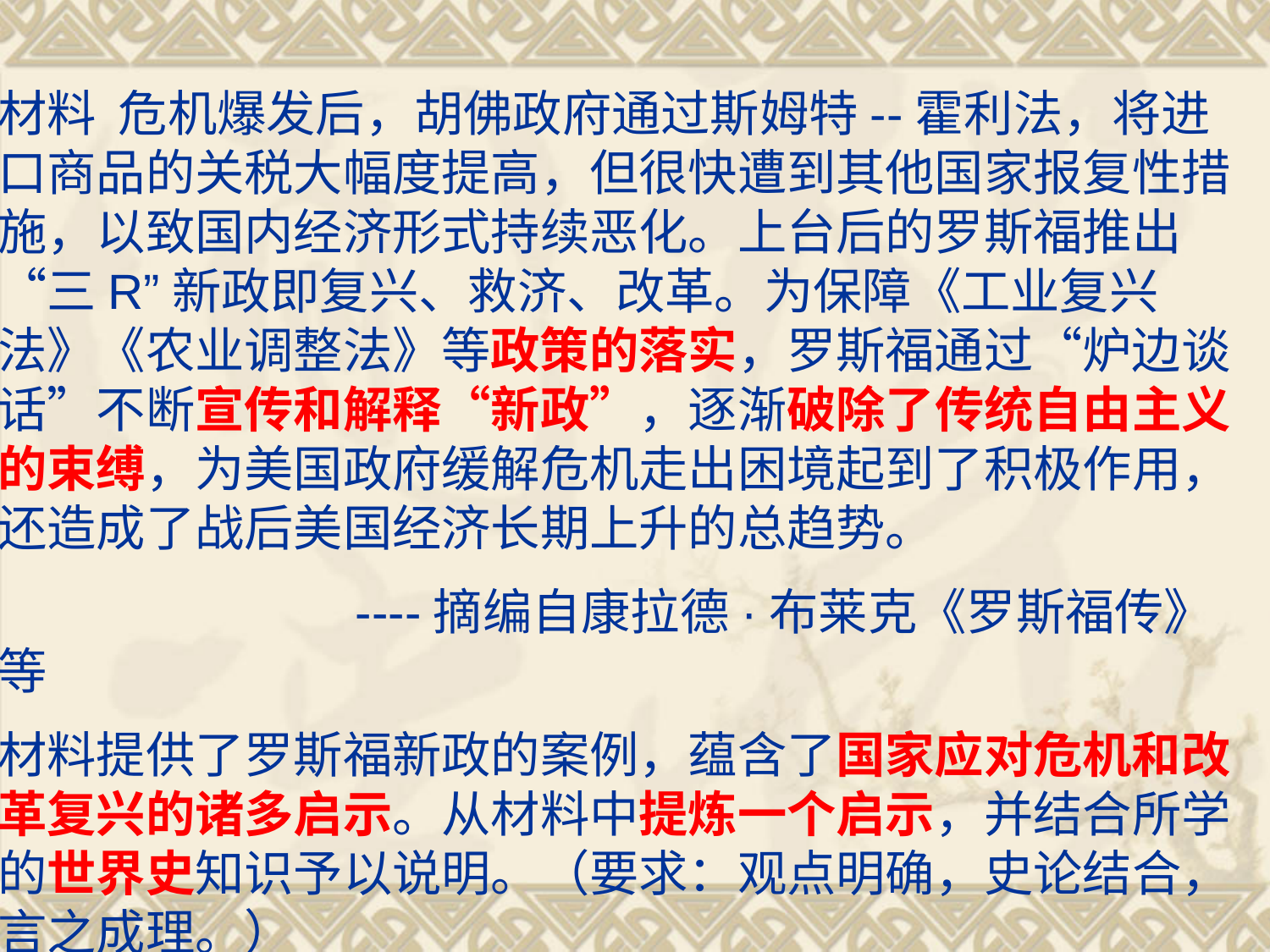

材料  危机爆发后，胡佛政府通过斯姆特--霍利法，将进口商品的关税大幅度提高，但很快遭到其他国家报复性措施，以致国内经济形式持续恶化。上台后的罗斯福推出“三R”新政即复兴、救济、改革。为保障《工业复兴法》《农业调整法》等政策的落实，罗斯福通过“炉边谈话”不断宣传和解释“新政”，逐渐破除了传统自由主义的束缚，为美国政府缓解危机走出困境起到了积极作用，还造成了战后美国经济长期上升的总趋势。
                          ----摘编自康拉德·布莱克《罗斯福传》等
材料提供了罗斯福新政的案例，蕴含了国家应对危机和改革复兴的诸多启示。从材料中提炼一个启示，并结合所学的世界史知识予以说明。（要求：观点明确，史论结合，言之成理。）